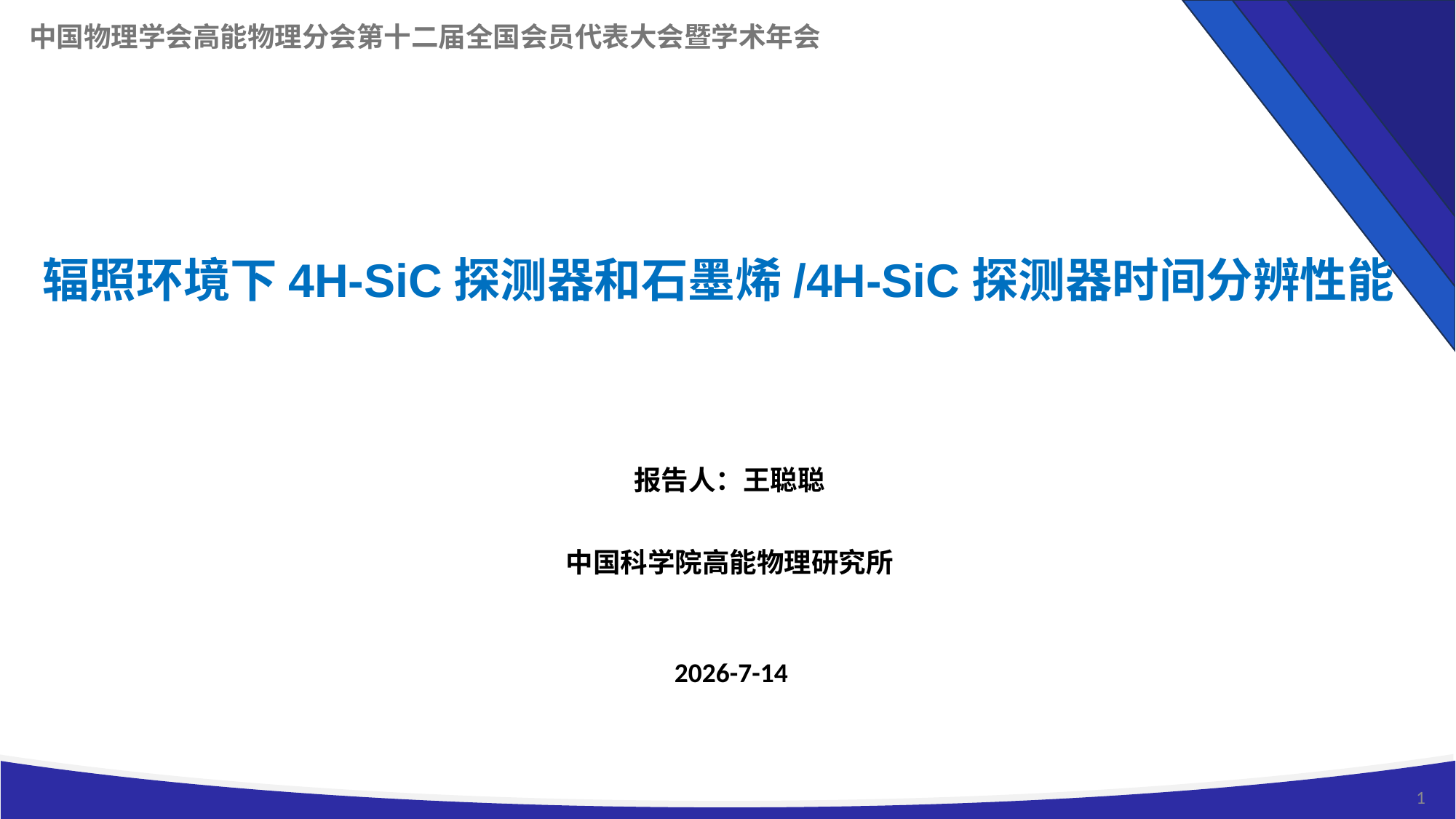

中国物理学会高能物理分会第十二届全国会员代表大会暨学术年会
辐照环境下4H-SiC探测器和石墨烯/4H-SiC探测器时间分辨性能
报告人：王聪聪
中国科学院高能物理研究所
2026-7-14
1